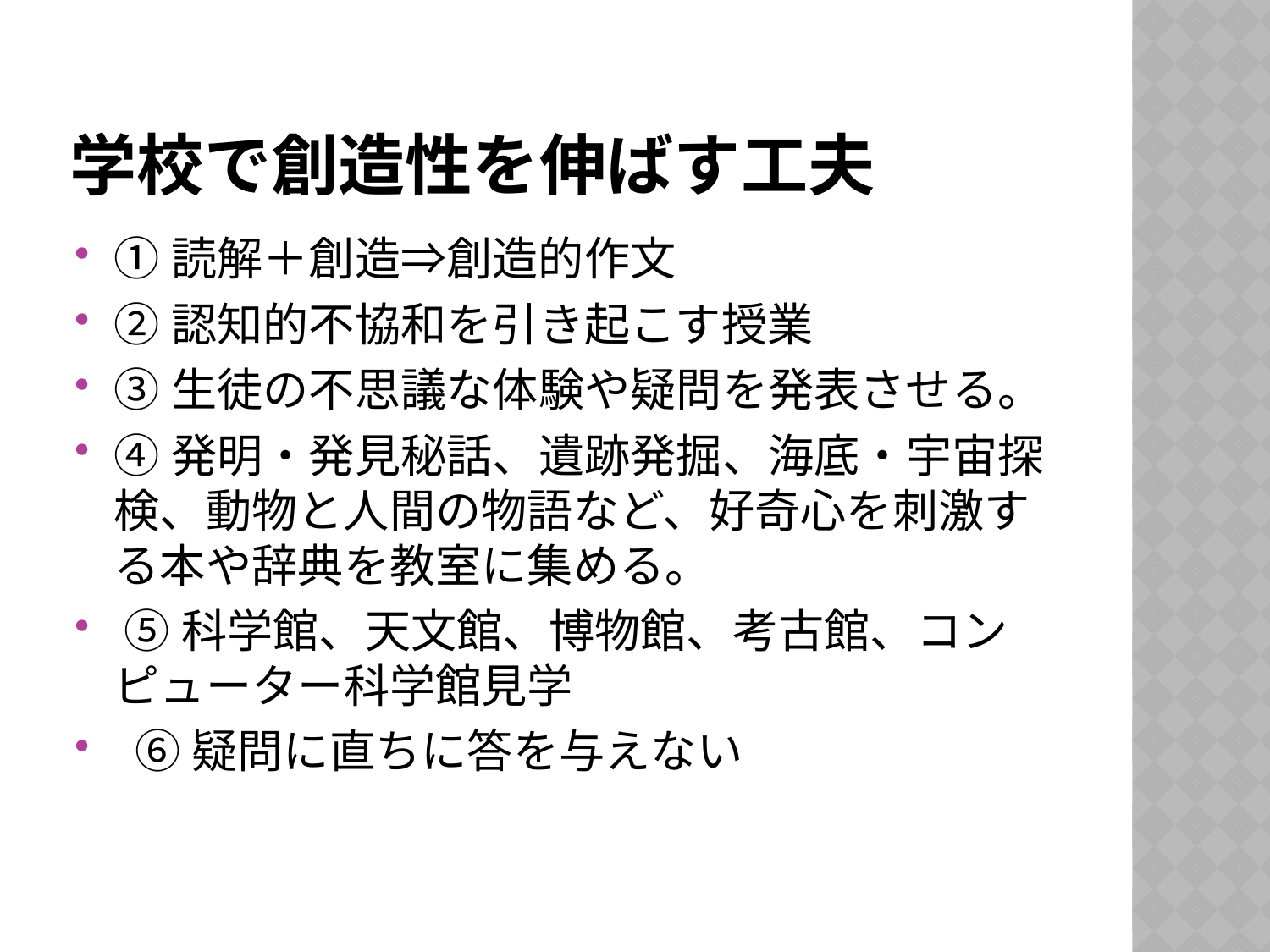

# 学校で創造性を伸ばす工夫
①読解＋創造⇒創造的作文
②認知的不協和を引き起こす授業
③生徒の不思議な体験や疑問を発表させる。
④発明・発見秘話、遺跡発掘、海底・宇宙探検、動物と人間の物語など、好奇心を刺激する本や辞典を教室に集める。
 ⑤科学館、天文館、博物館、考古館、コンピューター科学館見学
  ⑥疑問に直ちに答を与えない